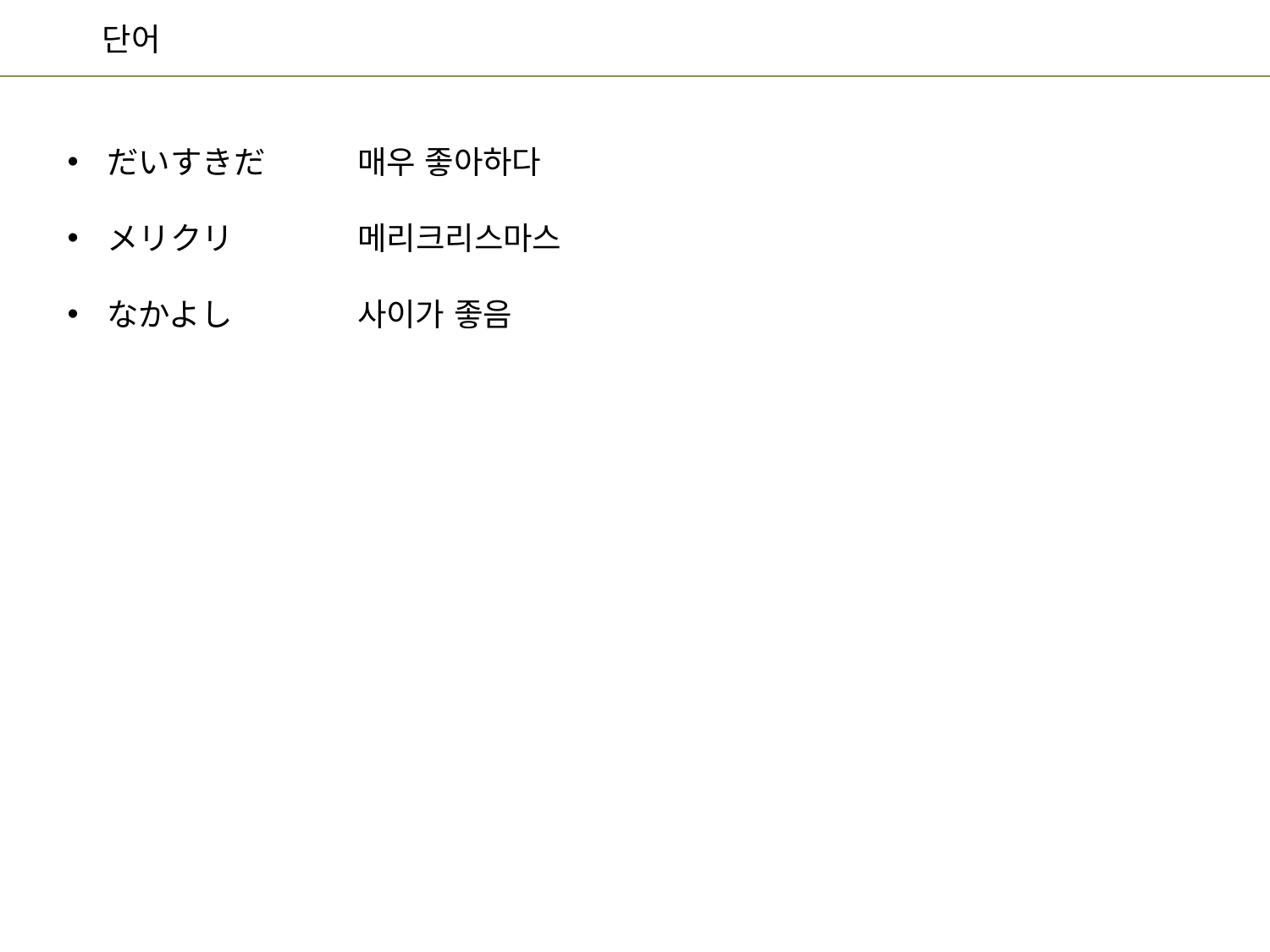

매우 좋아하다

메리크리스마스

사이가 좋음
だいすきだ

メリクリ

なかよし